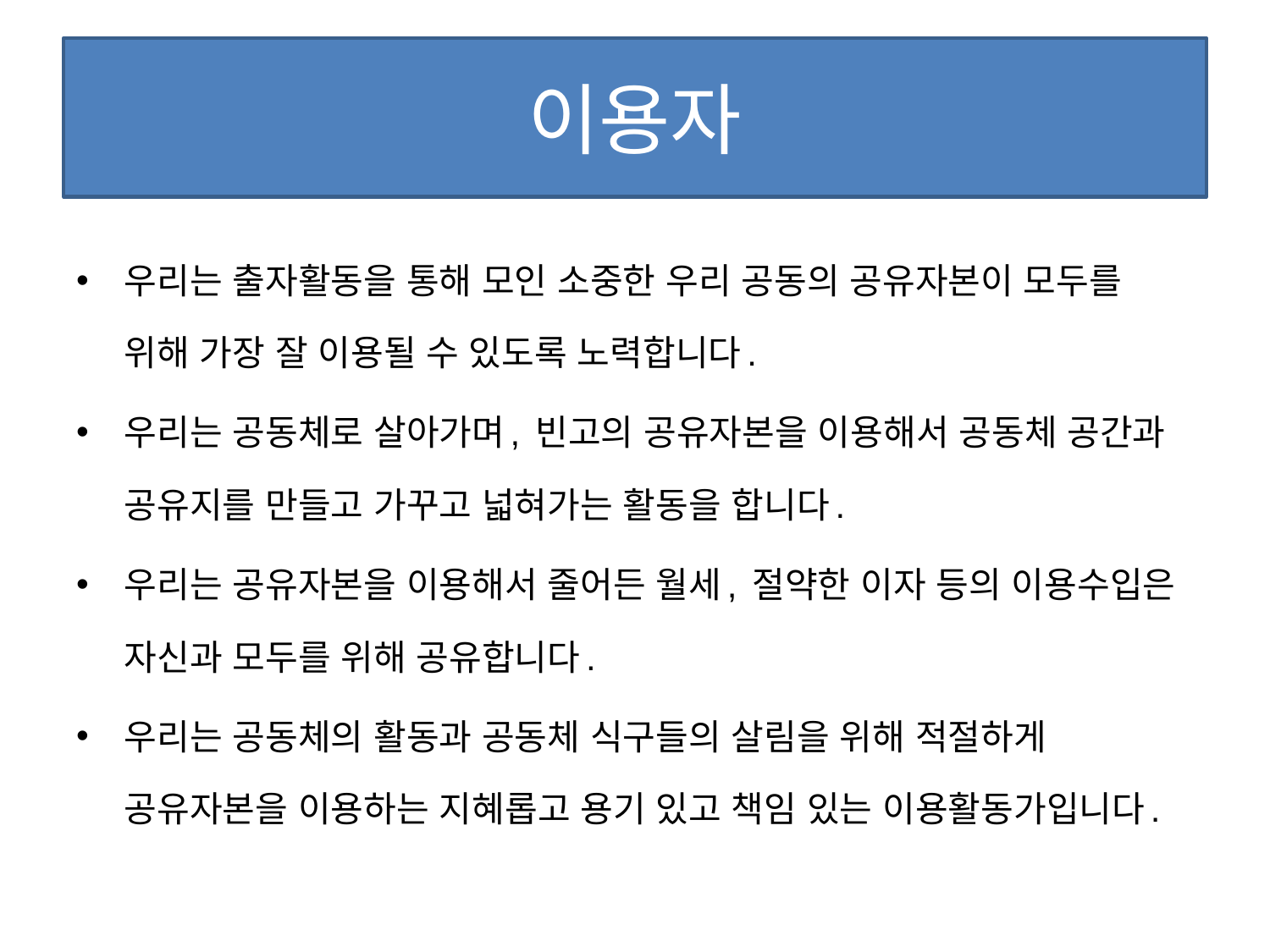

# 이용자
우리는 출자활동을 통해 모인 소중한 우리 공동의 공유자본이 모두를 위해 가장 잘 이용될 수 있도록 노력합니다.
우리는 공동체로 살아가며, 빈고의 공유자본을 이용해서 공동체 공간과 공유지를 만들고 가꾸고 넓혀가는 활동을 합니다.
우리는 공유자본을 이용해서 줄어든 월세, 절약한 이자 등의 이용수입은 자신과 모두를 위해 공유합니다.
우리는 공동체의 활동과 공동체 식구들의 살림을 위해 적절하게 공유자본을 이용하는 지혜롭고 용기 있고 책임 있는 이용활동가입니다.